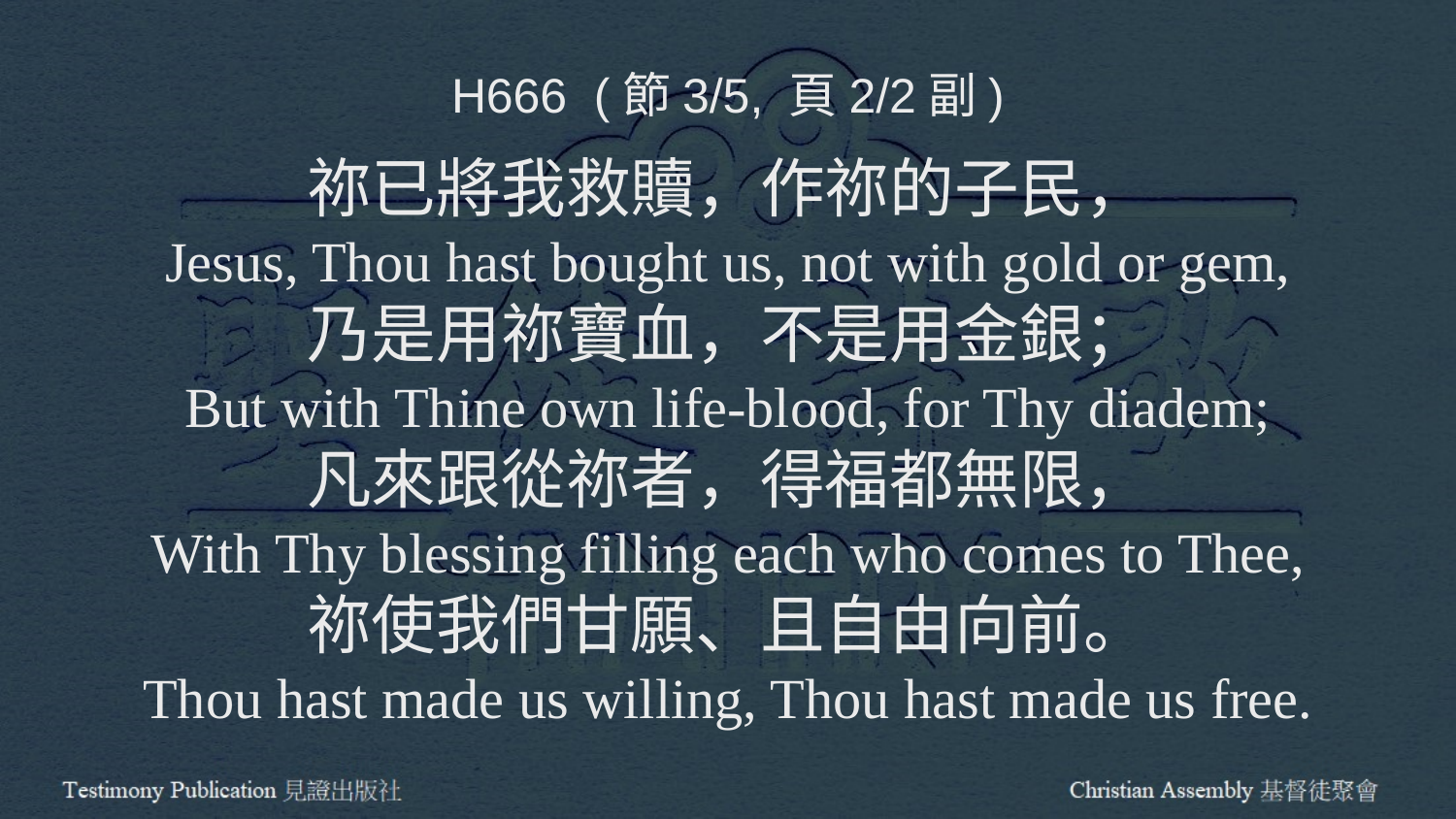

H666  (節3/5, 頁2/2副)
祢已將我救贖，作祢的子民，
Jesus, Thou hast bought us, not with gold or gem,
乃是用祢寶血，不是用金銀；
But with Thine own life-blood, for Thy diadem;
凡來跟從祢者，得福都無限，
With Thy blessing filling each who comes to Thee,
祢使我們甘願、且自由向前。
Thou hast made us willing, Thou hast made us free.